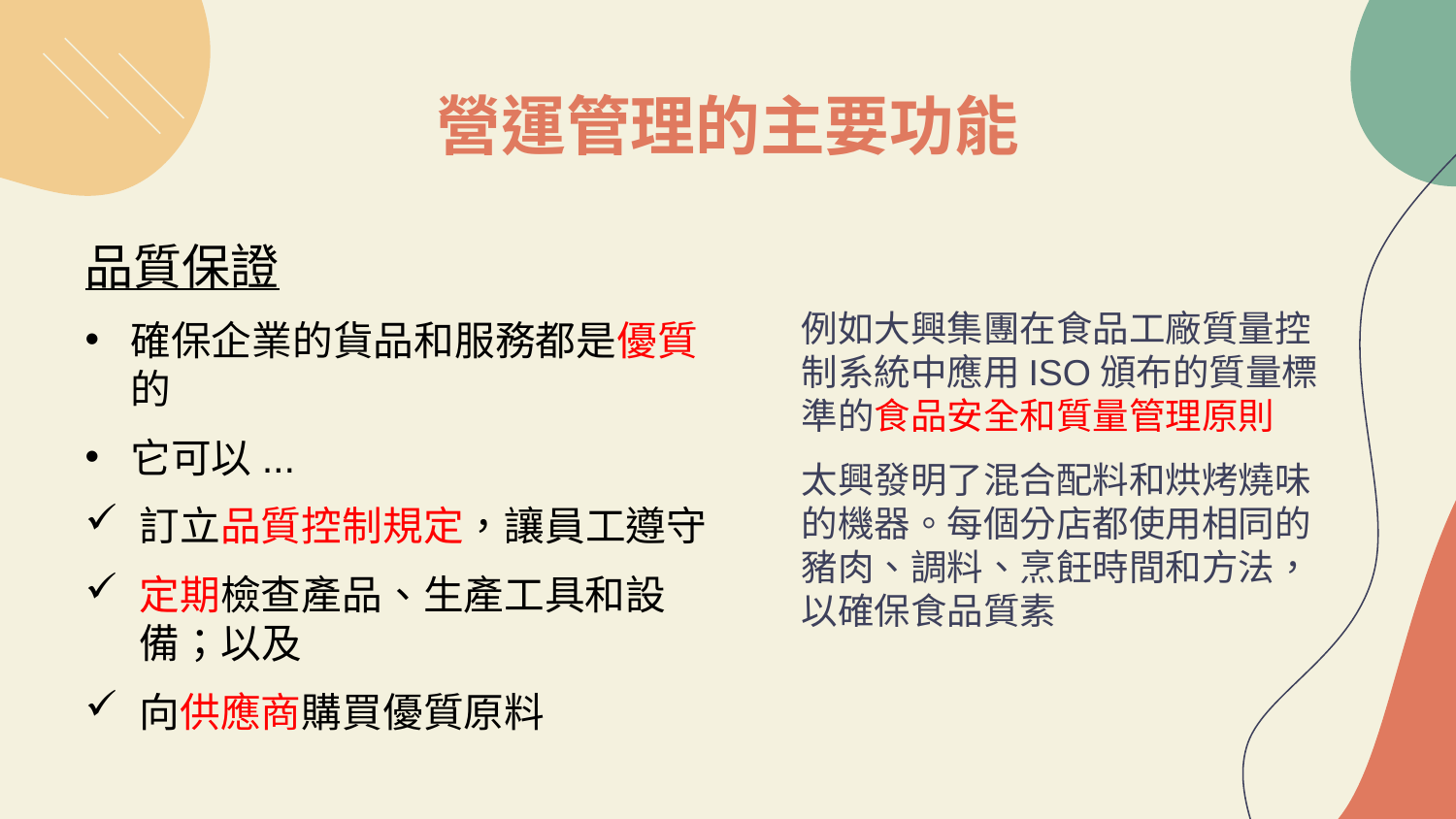

# 營運管理的主要功能
品質保證
確保企業的貨品和服務都是優質的
它可以...
訂立品質控制規定，讓員工遵守
定期檢查產品、生產工具和設備；以及
向供應商購買優質原料
例如大興集團在食品工廠質量控制系統中應用ISO頒布的質量標準的食品安全和質量管理原則
太興發明了混合配料和烘烤燒味的機器。每個分店都使用相同的豬肉、調料、烹飪時間和方法，以確保食品質素